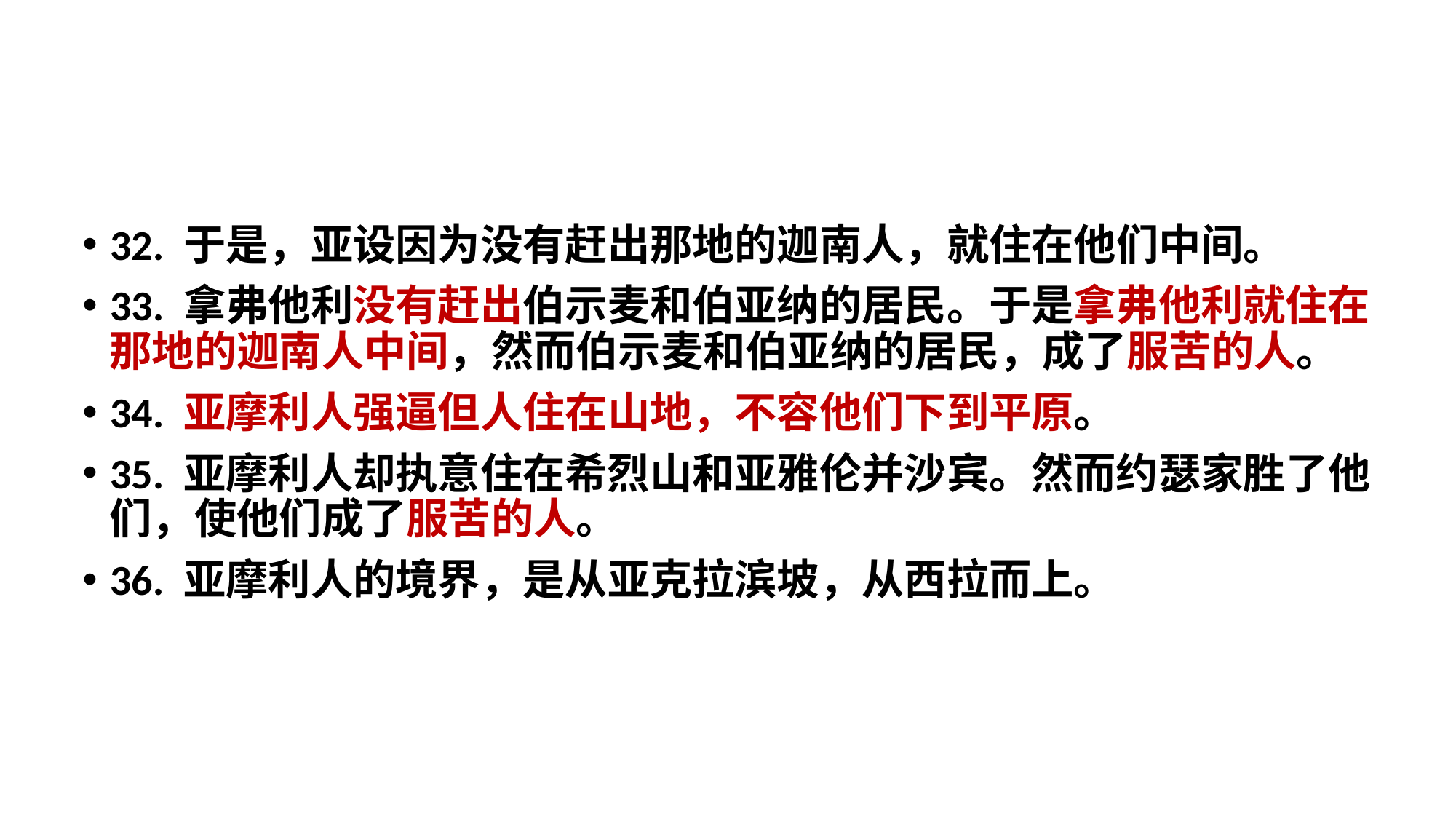

32. 于是，亚设因为没有赶出那地的迦南人，就住在他们中间。
33. 拿弗他利没有赶出伯示麦和伯亚纳的居民。于是拿弗他利就住在那地的迦南人中间，然而伯示麦和伯亚纳的居民，成了服苦的人。
34. 亚摩利人强逼但人住在山地，不容他们下到平原。
35. 亚摩利人却执意住在希烈山和亚雅伦并沙宾。然而约瑟家胜了他们，使他们成了服苦的人。
36. 亚摩利人的境界，是从亚克拉滨坡，从西拉而上。